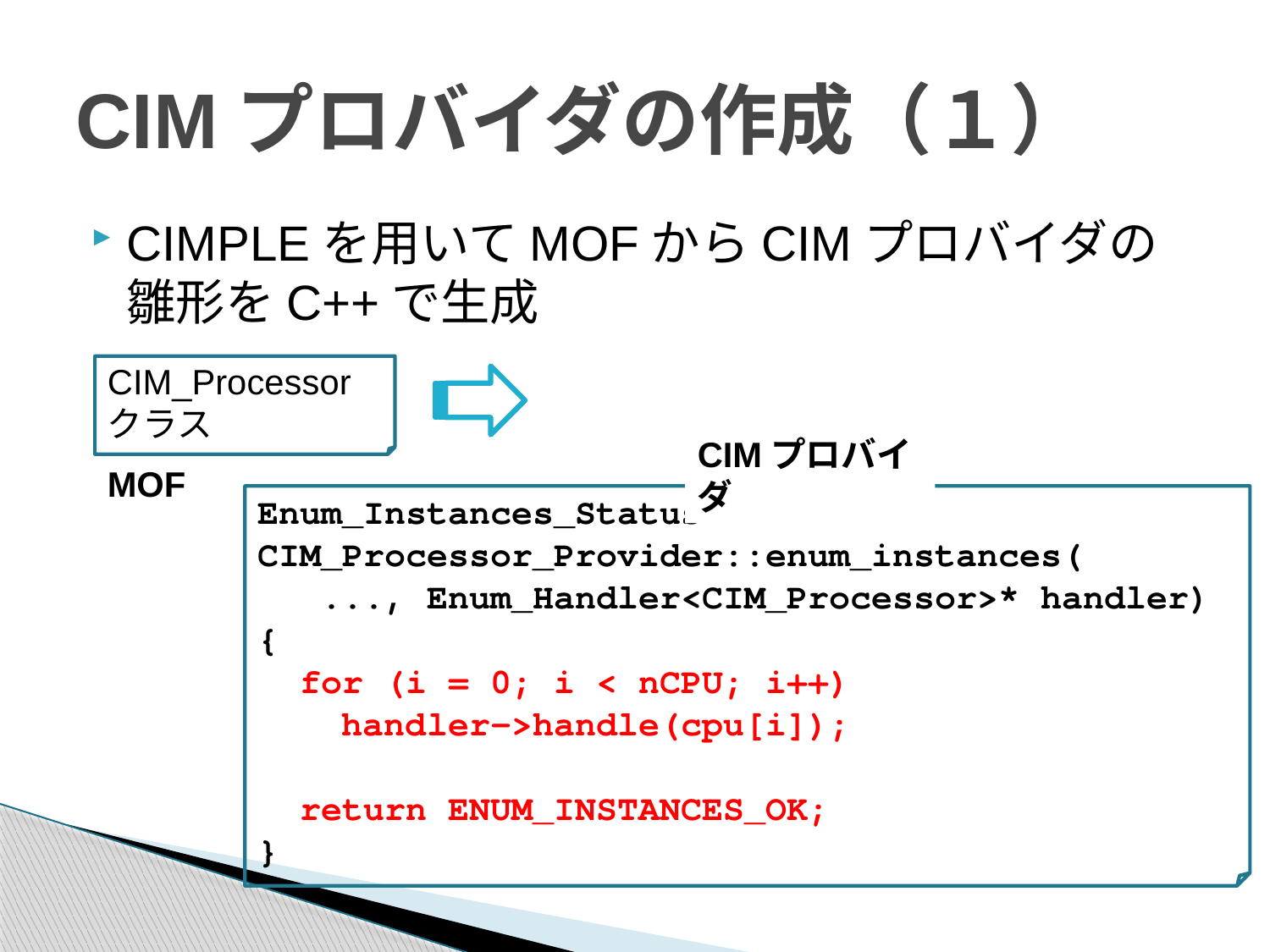

# CIMプロバイダの作成（１）
CIMPLEを用いてMOFからCIMプロバイダの雛形をC++で生成
CIM_Processorクラス

CIMプロバイダ
MOF
Enum_Instances_Status CIM_Processor_Provider::enum_instances(
   ..., Enum_Handler<CIM_Processor>* handler)
{
  for (i = 0; i < nCPU; i++)
    handler->handle(cpu[i]);

  return ENUM_INSTANCES_OK;
}